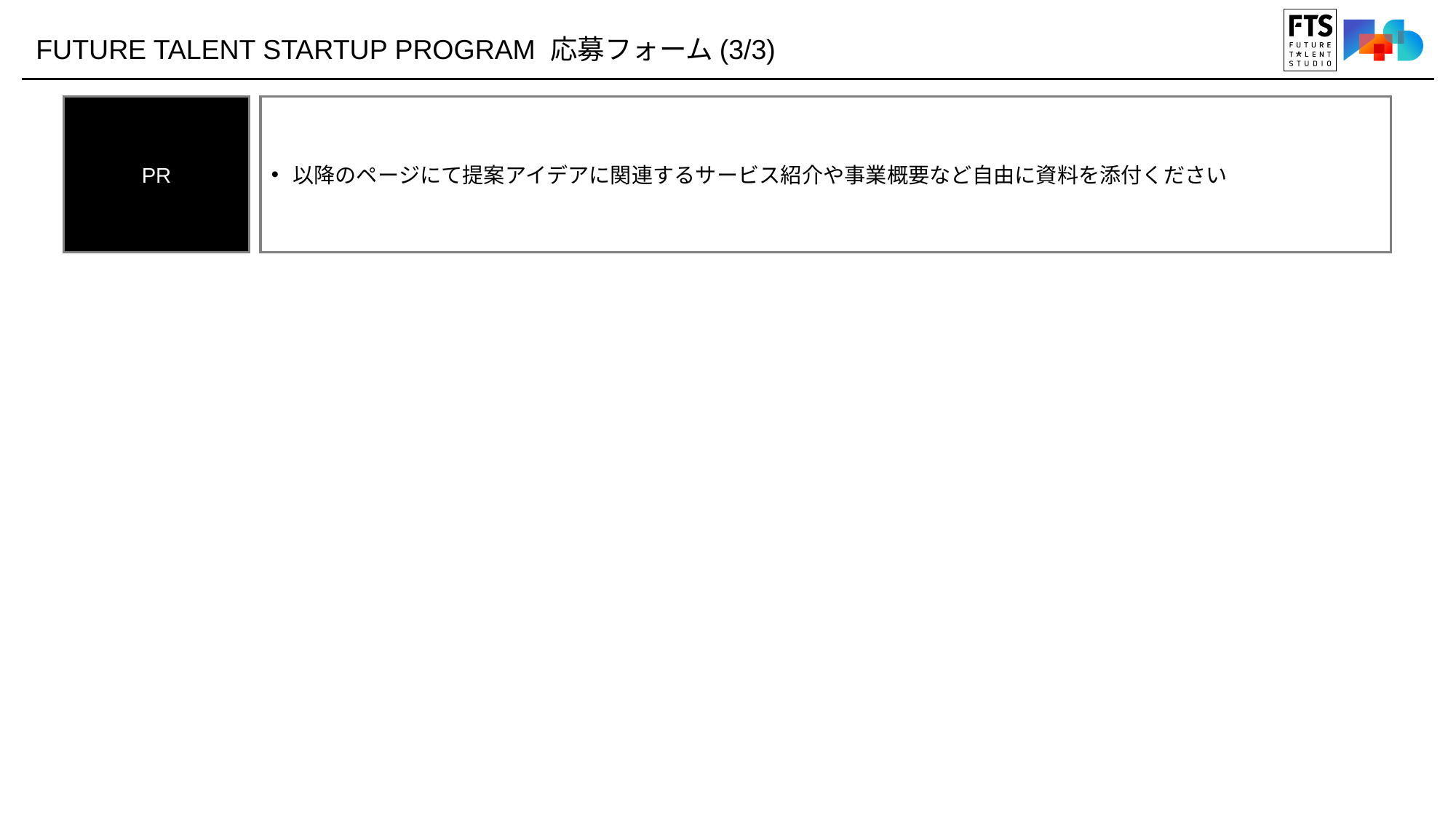

FUTURE TALENT STARTUP PROGRAM 応募フォーム(3/3)
PR
以降のページにて提案アイデアに関連するサービス紹介や事業概要など自由に資料を添付ください